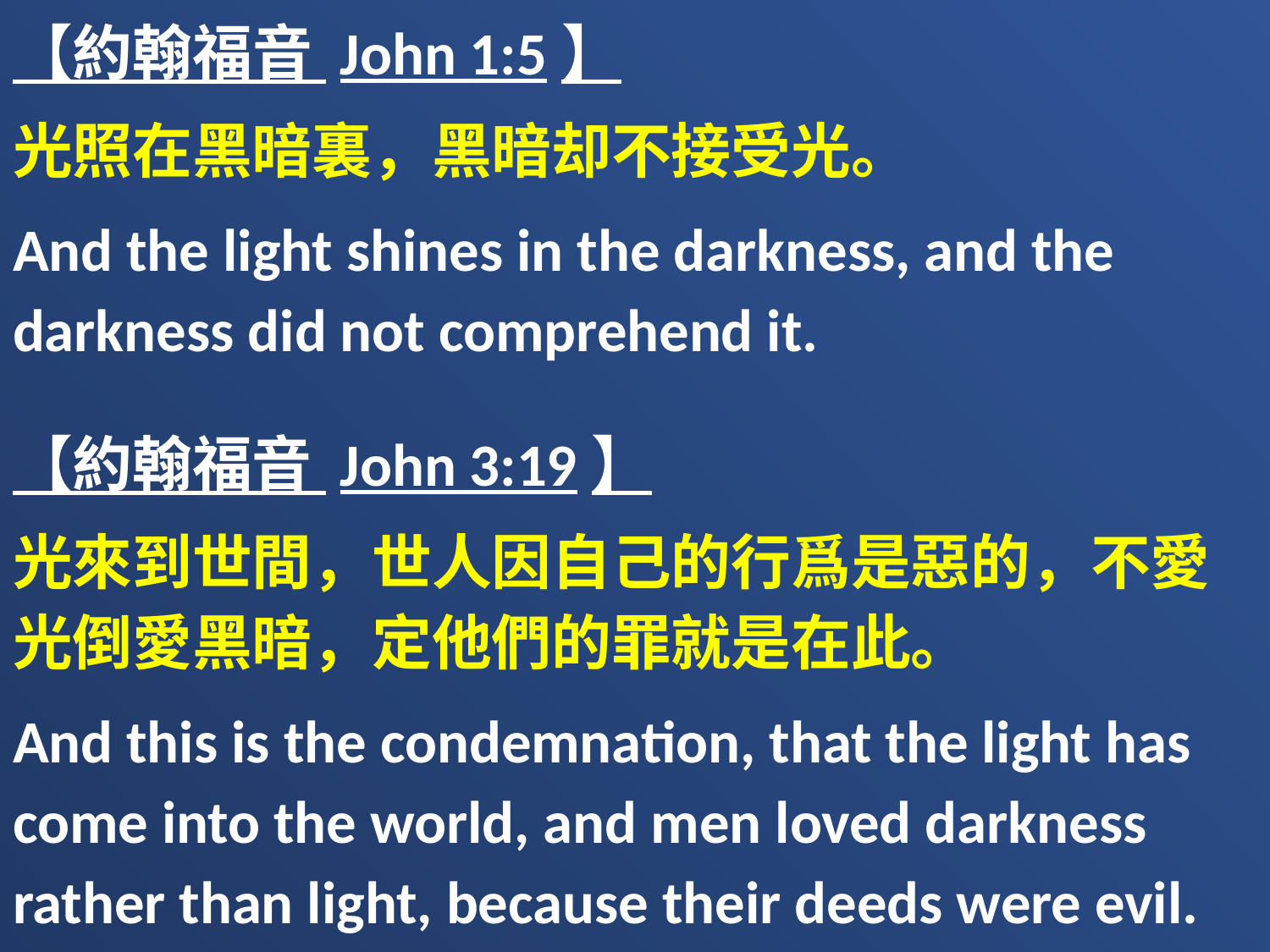

【約翰福音 John 1:5】
光照在黑暗裏，黑暗却不接受光。
And the light shines in the darkness, and the darkness did not comprehend it.

【約翰福音 John 3:19】
光來到世間，世人因自己的行爲是惡的，不愛光倒愛黑暗，定他們的罪就是在此。
And this is the condemnation, that the light has come into the world, and men loved darkness rather than light, because their deeds were evil.